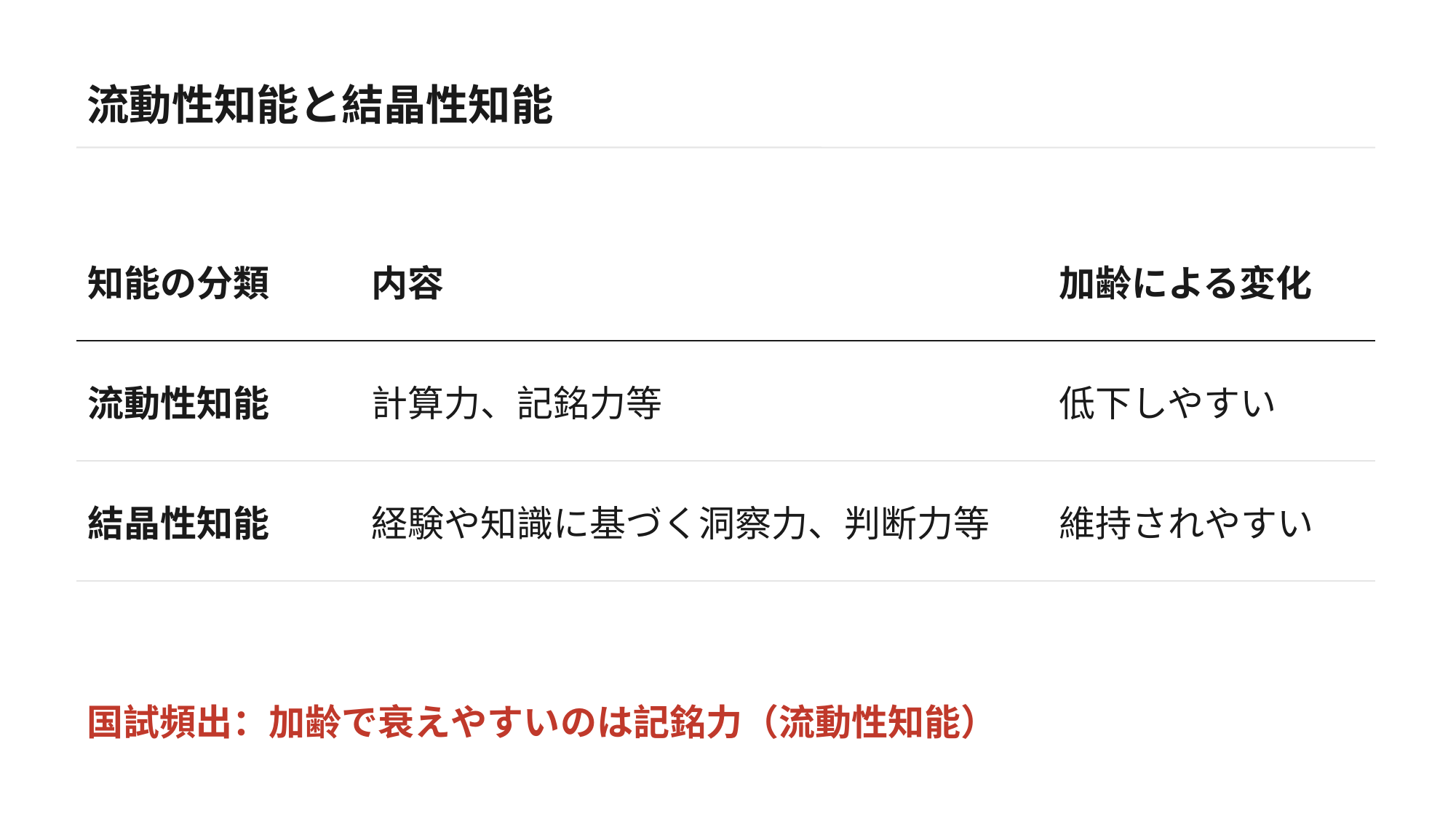

流動性知能と結晶性知能

| 知能の分類 | 内容 | 加齢による変化 |
| --- | --- | --- |
| 流動性知能 | 計算力、記銘力等 | 低下しやすい |
| 結晶性知能 | 経験や知識に基づく洞察力、判断力等 | 維持されやすい |
国試頻出：加齢で衰えやすいのは記銘力（流動性知能）